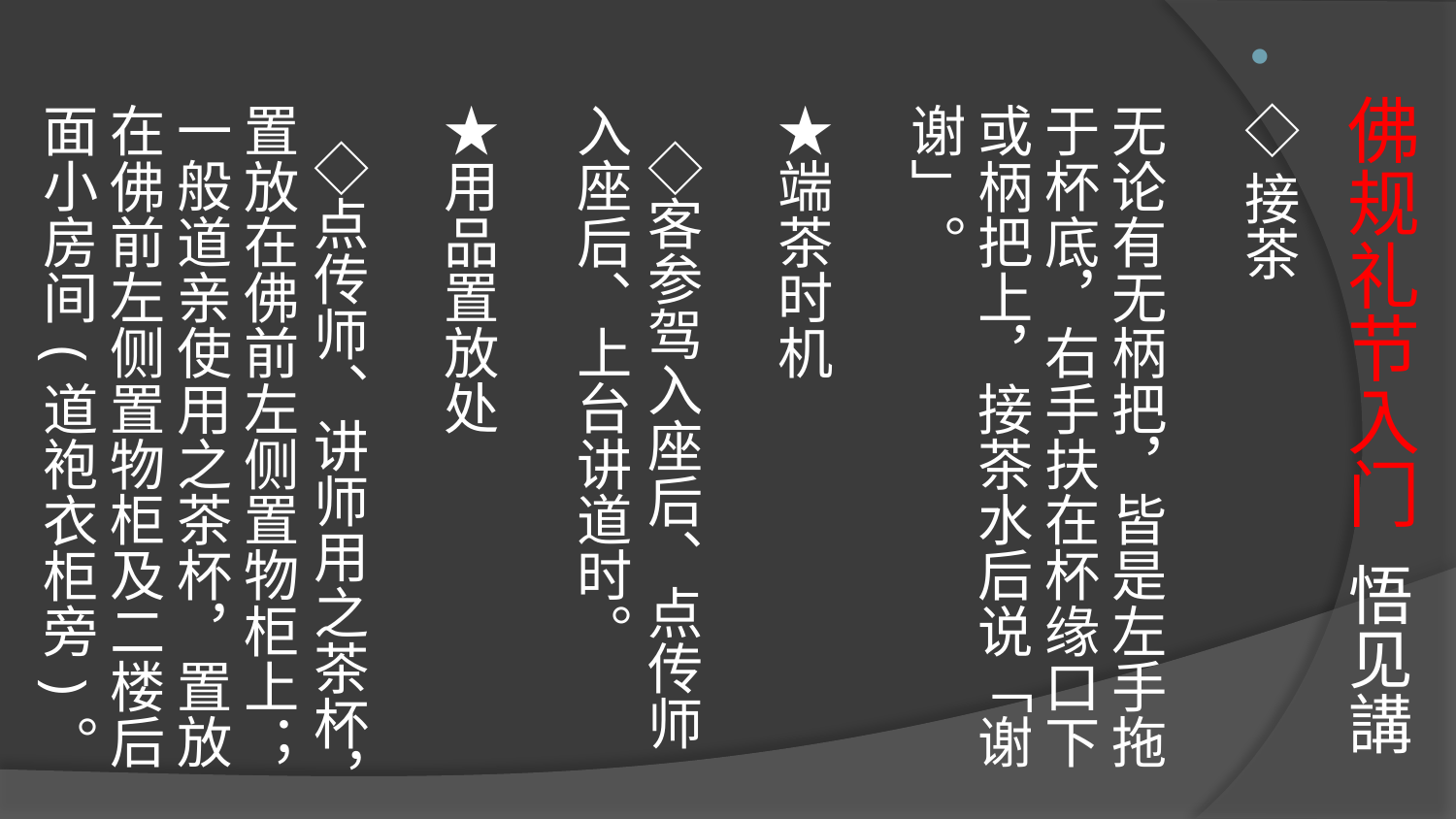

# 佛规礼节入门  悟见講
◇接茶
无论有无柄把，皆是左手拖于杯底，右手扶在杯缘口下或柄把上，接茶水后说「谢谢」。
★端茶时机
   ◇客参驾入座后、点传师入座后、上台讲道时。
★用品置放处
   ◇点传师、讲师用之茶杯，置放在佛前左侧置物柜上；一般道亲使用之茶杯，置放在佛前左侧置物柜及二楼后面小房间(道袍衣柜旁)。